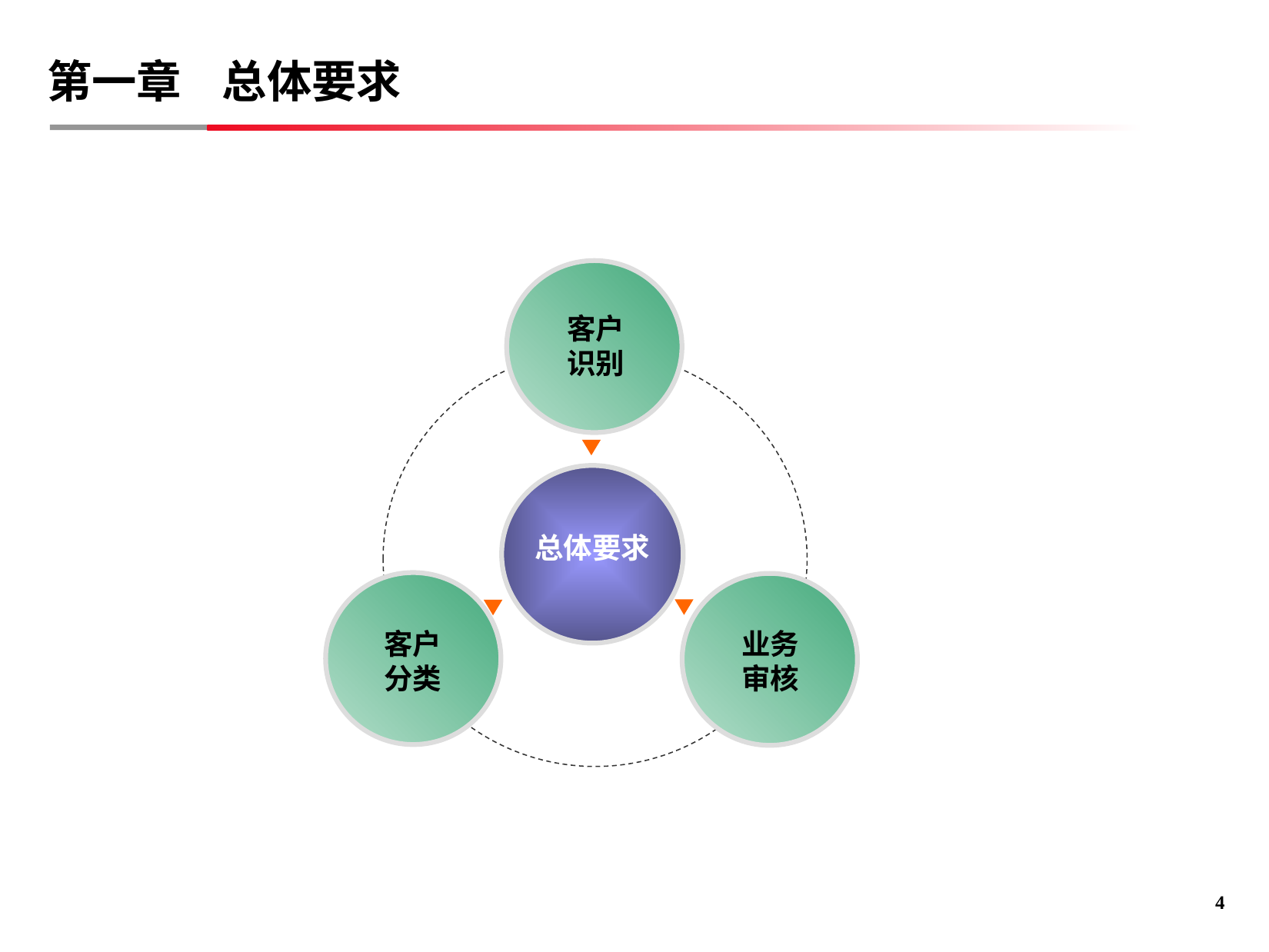

# 第一章    总体要求

客户
识别

总体要求

客户
分类
业务
审核
4